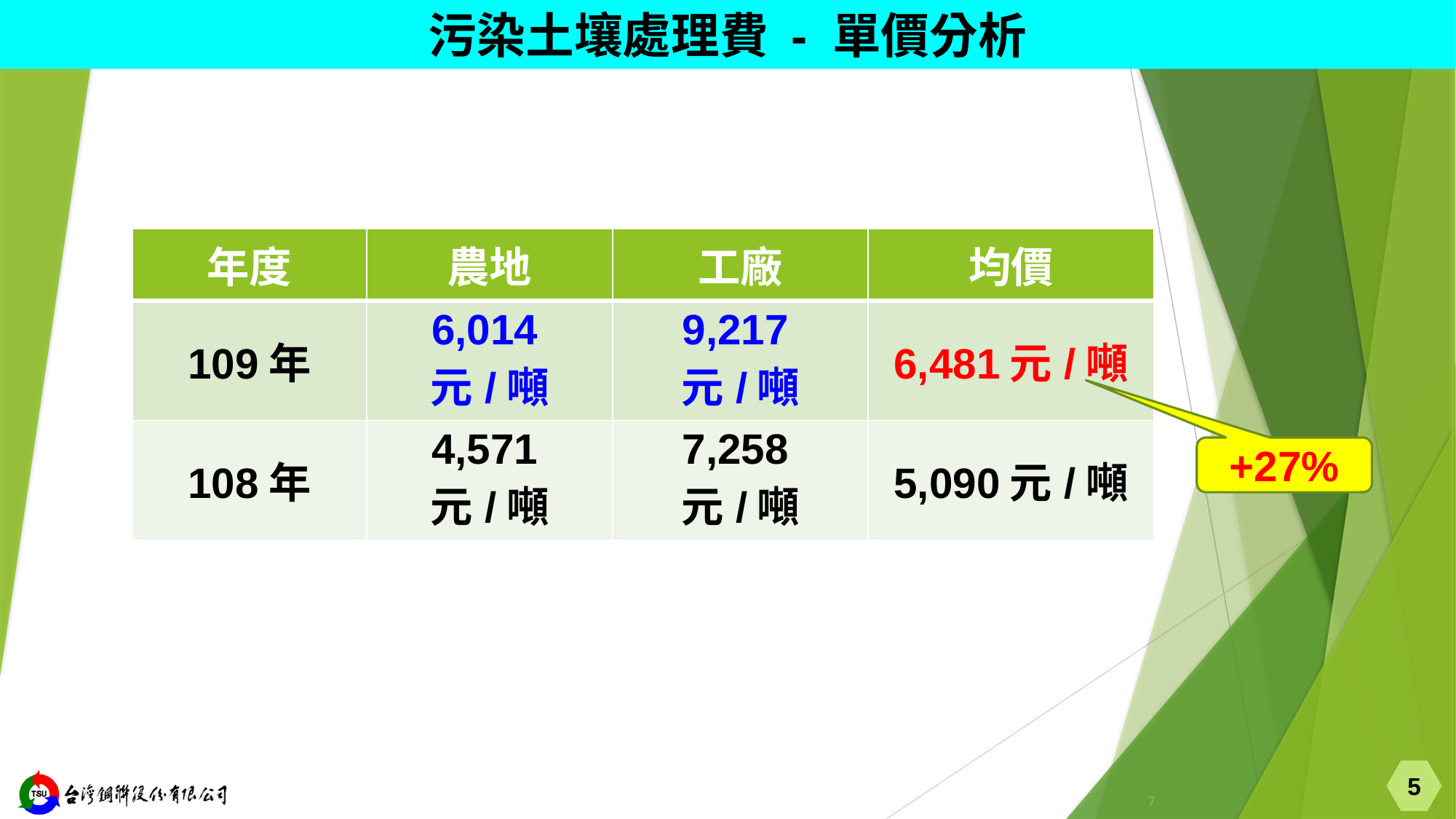

污染土壤處理費 - 單價分析

| 年度 | 農地 | 工廠 | 均價 |
| --- | --- | --- | --- |
| 109年 | 6,014元/噸 | 9,217元/噸 | 6,481元/噸 |
| 108年 | 4,571元/噸 | 7,258元/噸 | 5,090元/噸 |
+27%

5
7